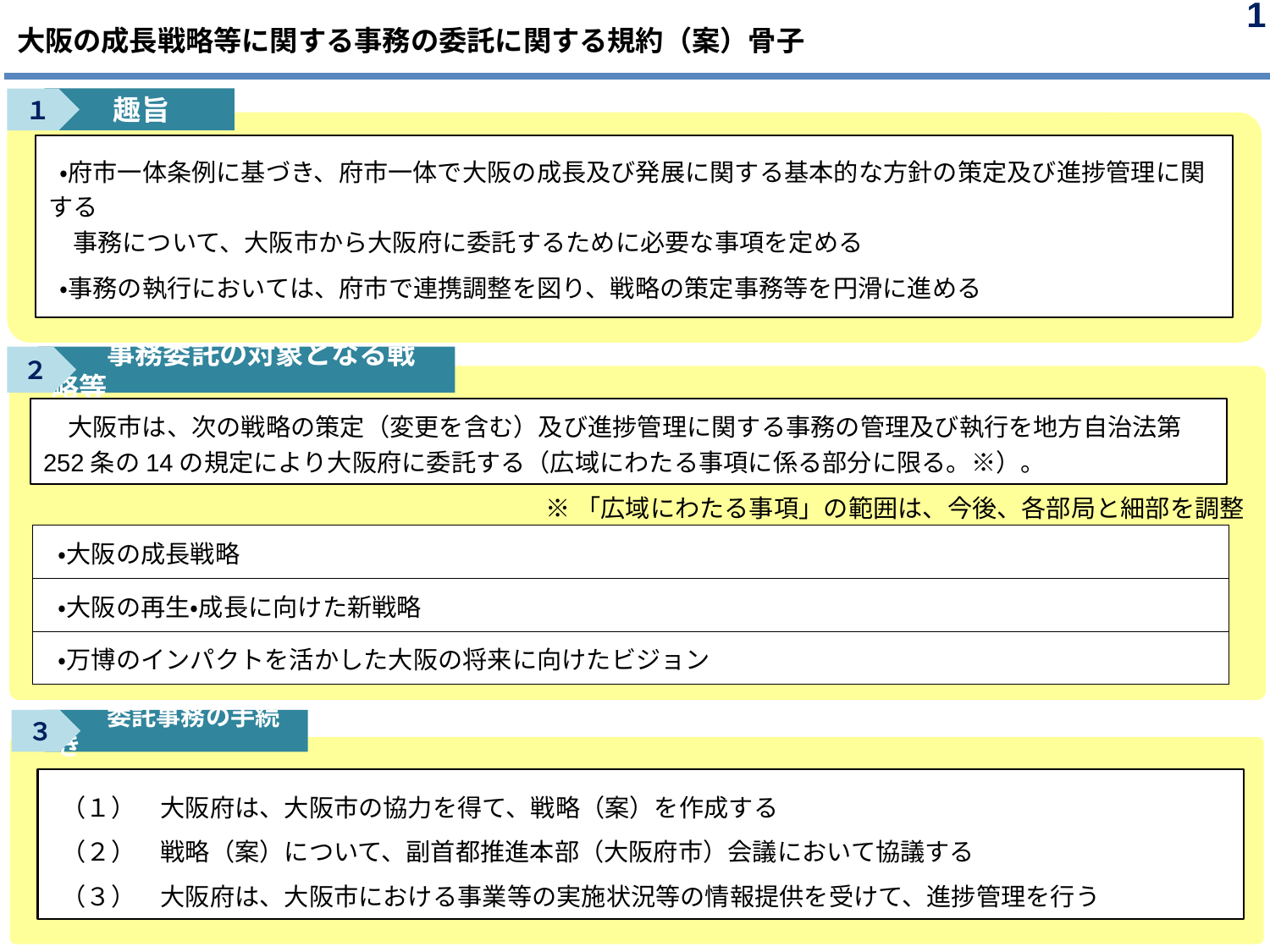

1
大阪の成長戦略等に関する事務の委託に関する規約（案）骨子

　　趣旨
１

 ・府市一体条例に基づき、府市一体で大阪の成長及び発展に関する基本的な方針の策定及び進捗管理に関する
　事務について、大阪市から大阪府に委託するために必要な事項を定める

 ・事務の執行においては、府市で連携調整を図り、戦略の策定事務等を円滑に進める
　　事務委託の対象となる戦略等
２

　大阪市は、次の戦略の策定（変更を含む）及び進捗管理に関する事務の管理及び執行を地方自治法第252条の14の規定により大阪府に委託する（広域にわたる事項に係る部分に限る。※）。
※「広域にわたる事項」の範囲は、今後、各部局と細部を調整
| ・大阪の成長戦略 |
| --- |
| ・大阪の再生・成長に向けた新戦略 |
| ・万博のインパクトを活かした大阪の将来に向けたビジョン |
　　委託事務の手続き
３

 （１）　大阪府は、大阪市の協力を得て、戦略（案）を作成する
 （２）　戦略（案）について、副首都推進本部（大阪府市）会議において協議する
 （３）　大阪府は、大阪市における事業等の実施状況等の情報提供を受けて、進捗管理を行う